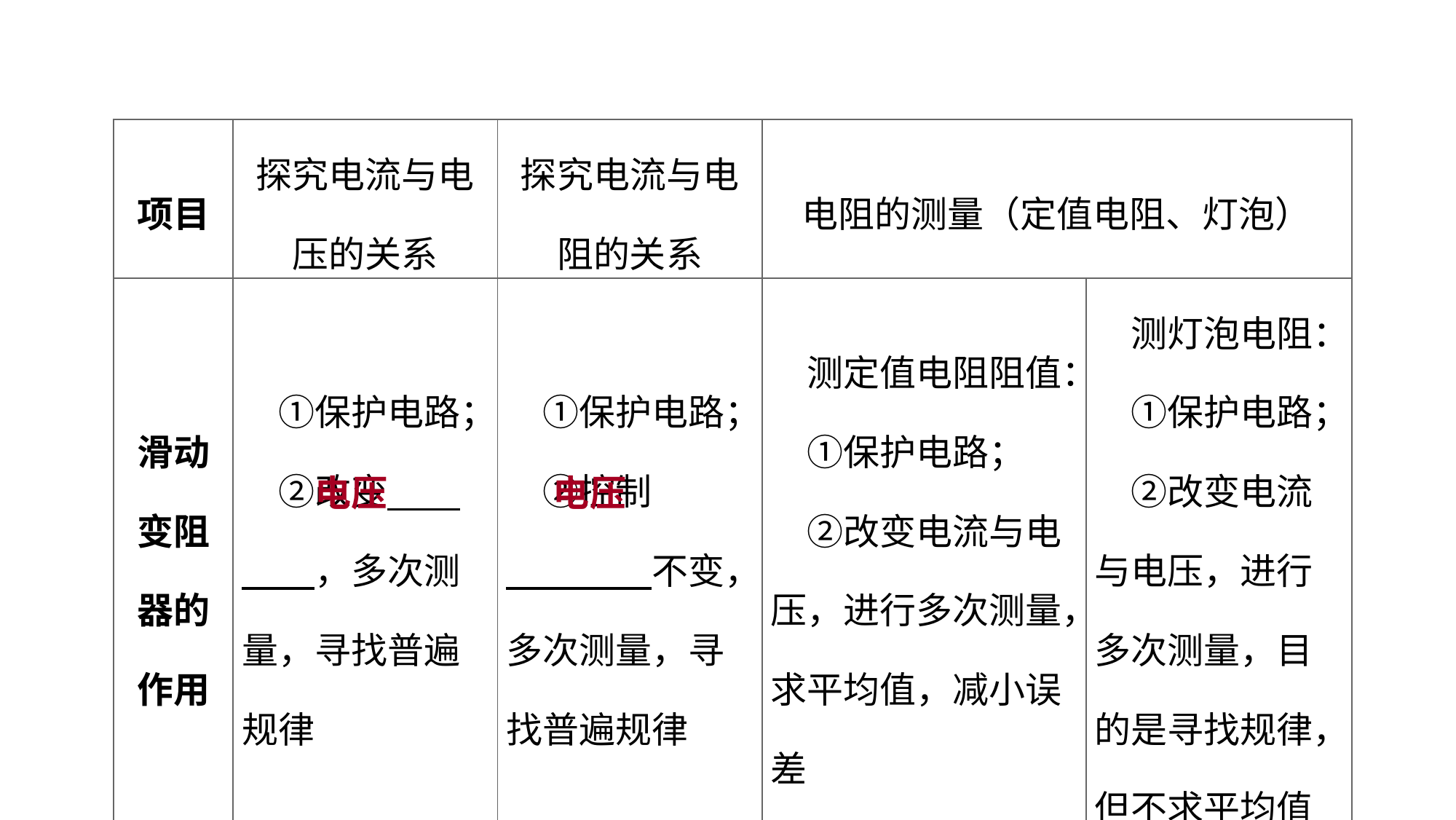

| 项目 | 探究电流与电压的关系 | 探究电流与电阻的关系 | 电阻的测量（定值电阻、灯泡） |  |
| --- | --- | --- | --- | --- |
| 滑动变阻 器的作用 | ①保护电路； 　②改变　　　　，多次测量，寻找普遍规律 | ①保护电路； 　②控制 　　　　不变，多次测量，寻找普遍规律 | 测定值电阻阻值： 　①保护电路； 　②改变电流与电压，进行多次测量，求平均值，减小误差 | 测灯泡电阻： 　①保护电路； 　②改变电流与电压，进行多次测量，目的是寻找规律，但不求平均值 |
实验突破 素养提升
电压
电压